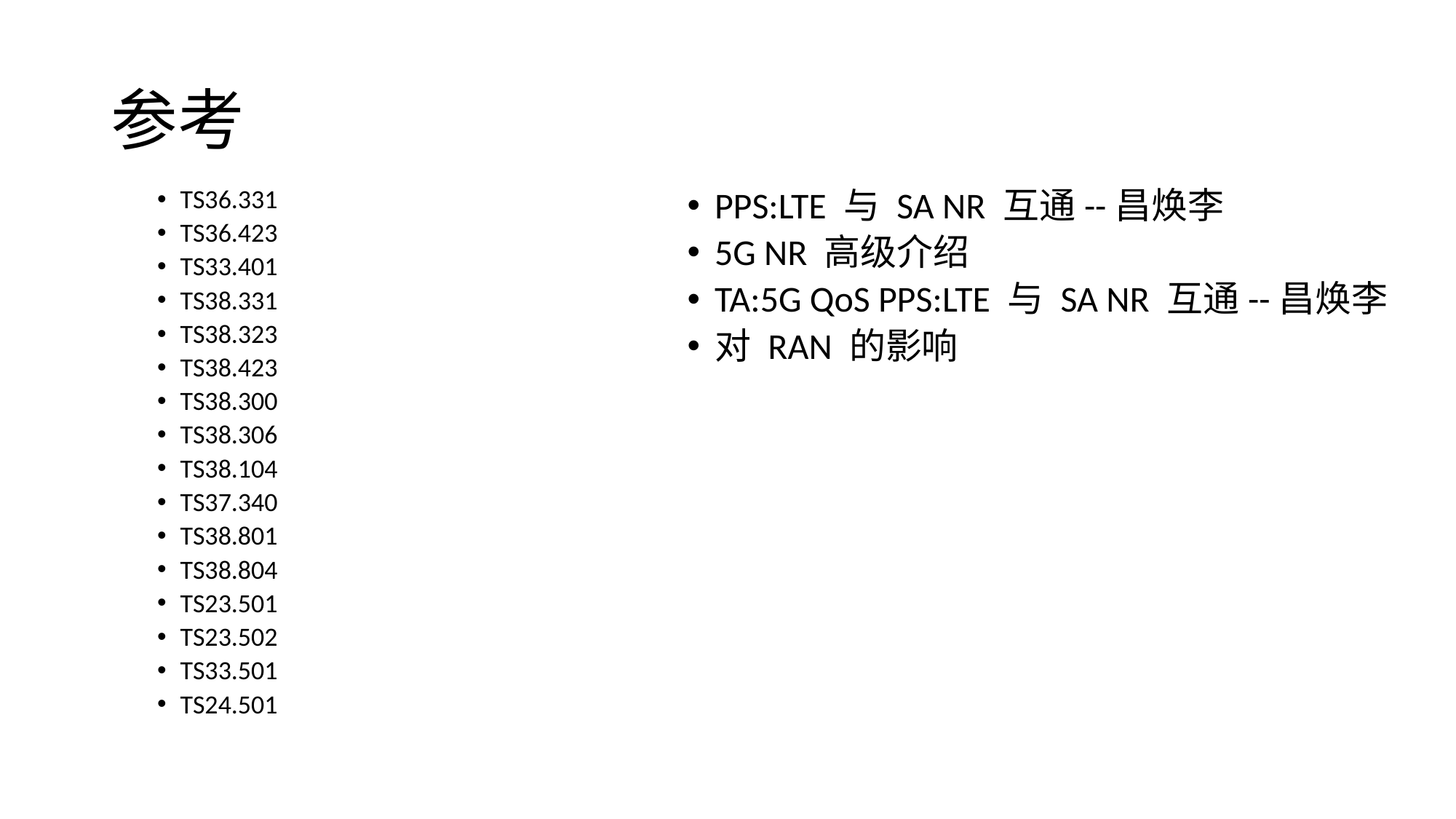

# 参考
TS36.331
TS36.423
TS33.401
TS38.331
TS38.323
TS38.423
TS38.300
TS38.306
TS38.104
TS37.340
TS38.801
TS38.804
TS23.501
TS23.502
TS33.501
TS24.501

PPS:LTE 与 SA NR 互通--昌焕李
5G NR 高级介绍
TA:5G QoS PPS:LTE 与 SA NR 互通--昌焕李
对 RAN 的影响